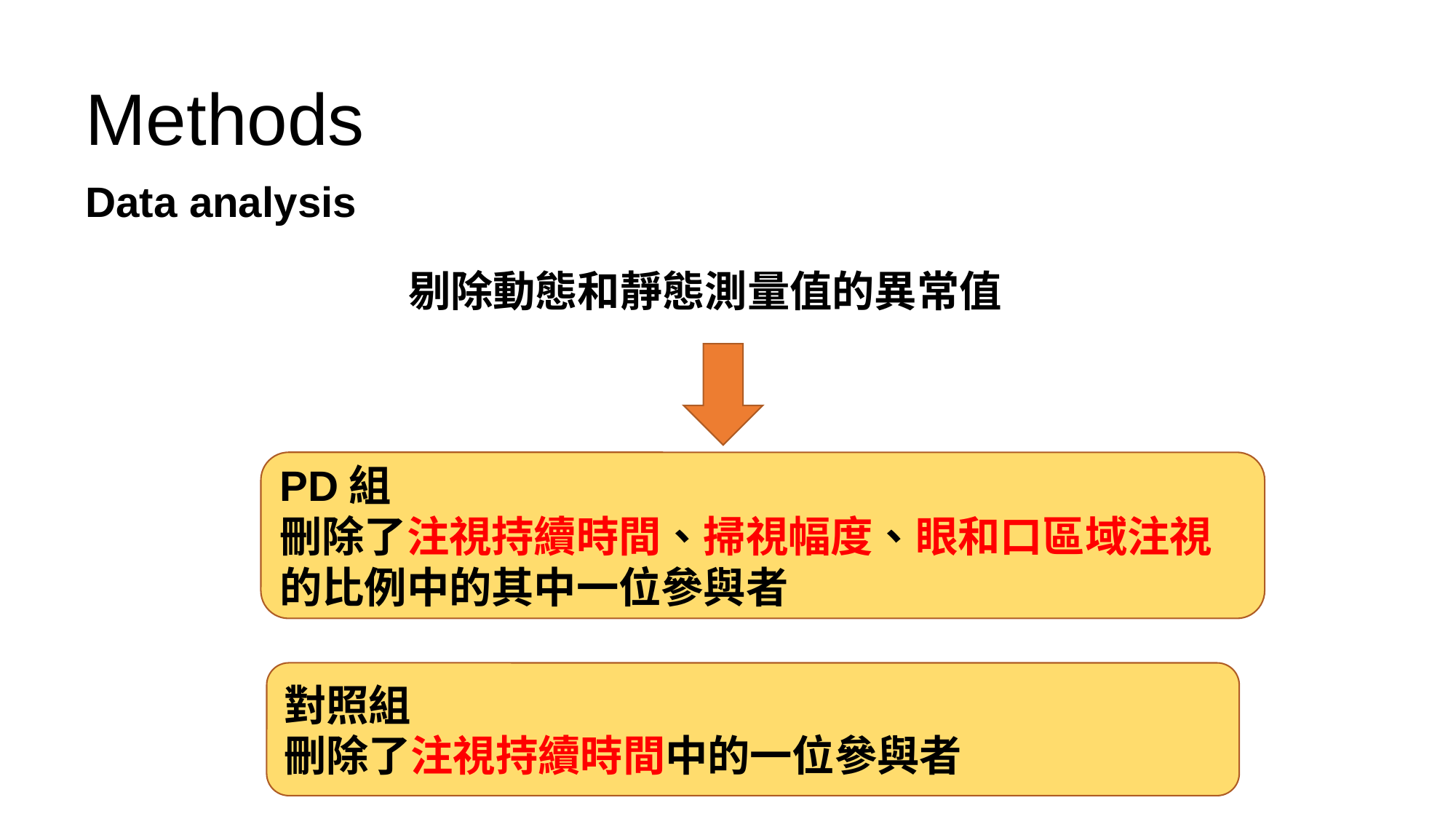

Methods
Data analysis
剔除動態和靜態測量值的異常值

PD組
刪除了注視持續時間、掃視幅度、眼和口區域注視的比例中的其中一位參與者
對照組
刪除了注視持續時間中的一位參與者